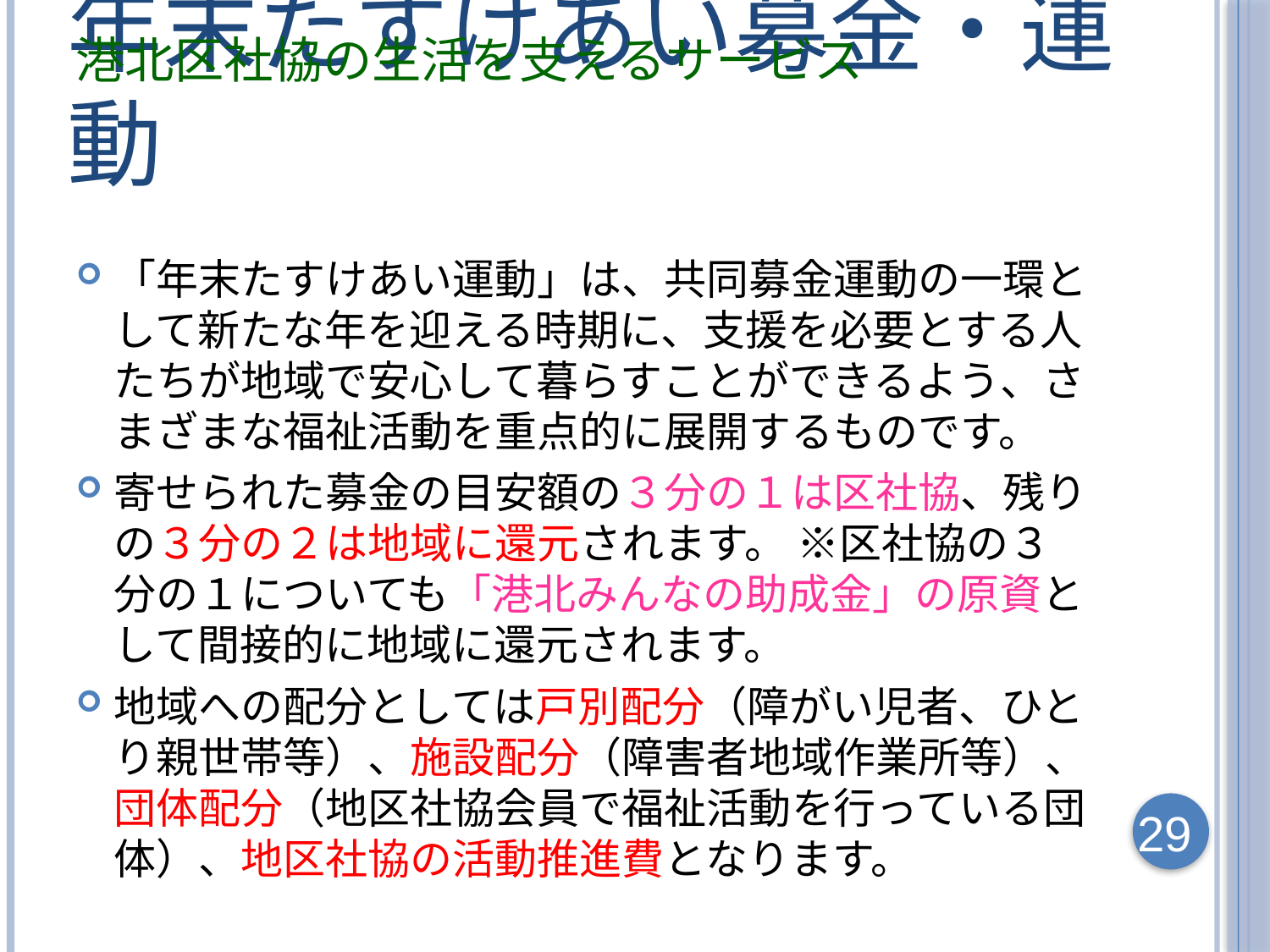

港北区社協の生活を支えるサービス
# 年末たすけあい募金・運動
「年末たすけあい運動」は、共同募金運動の一環として新たな年を迎える時期に、支援を必要とする人たちが地域で安心して暮らすことができるよう、さまざまな福祉活動を重点的に展開するものです。
寄せられた募金の目安額の３分の１は区社協、残りの３分の２は地域に還元されます。 ※区社協の３分の１についても「港北みんなの助成金」の原資として間接的に地域に還元されます。
地域への配分としては戸別配分（障がい児者、ひとり親世帯等）、施設配分（障害者地域作業所等）、団体配分（地区社協会員で福祉活動を行っている団体）、地区社協の活動推進費となります。
29